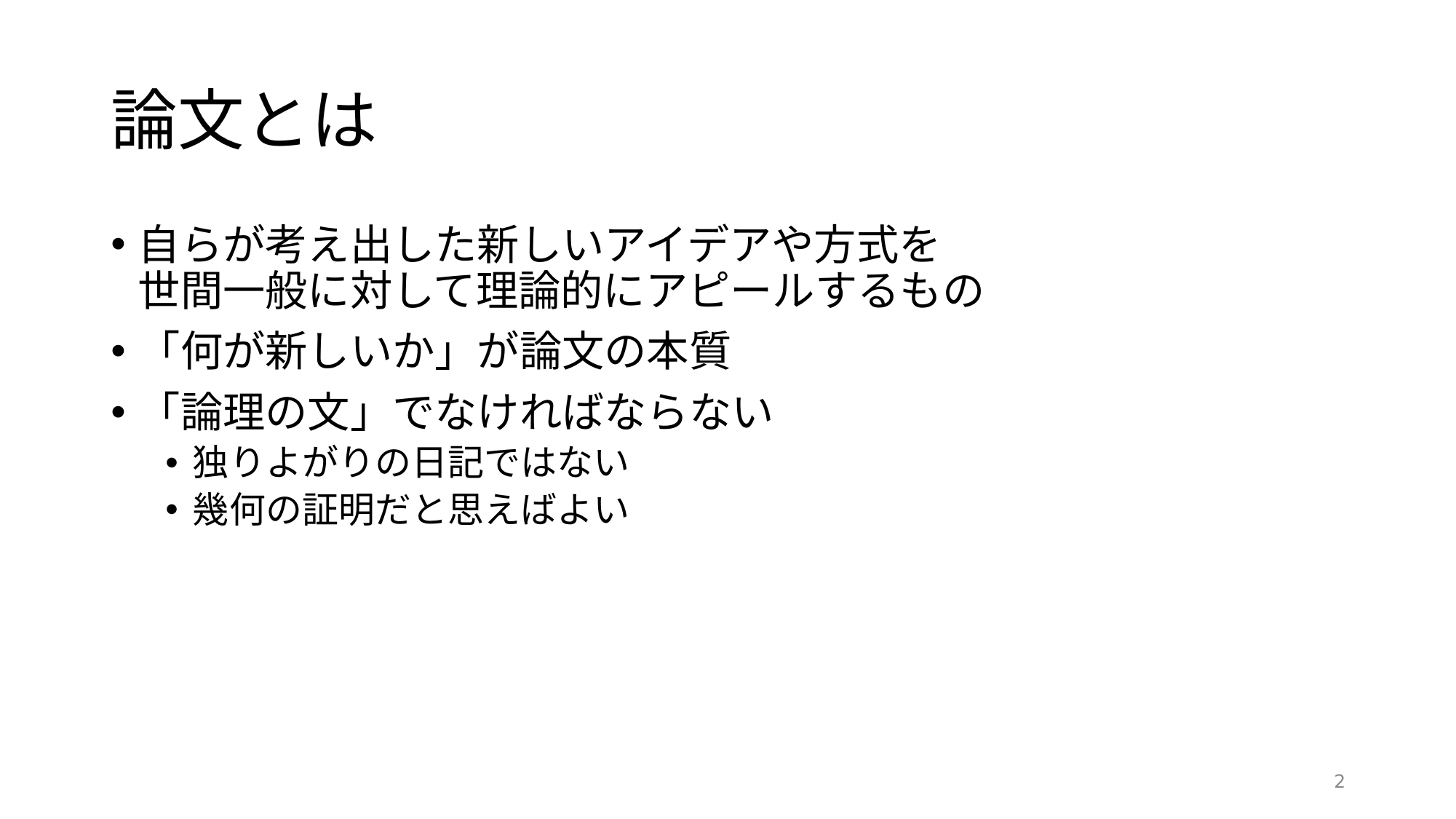

# 論文とは
自らが考え出した新しいアイデアや方式を
世間一般に対して理論的にアピールするもの
「何が新しいか」が論文の本質
「論理の文」でなければならない
独りよがりの日記ではない
幾何の証明だと思えばよい

2